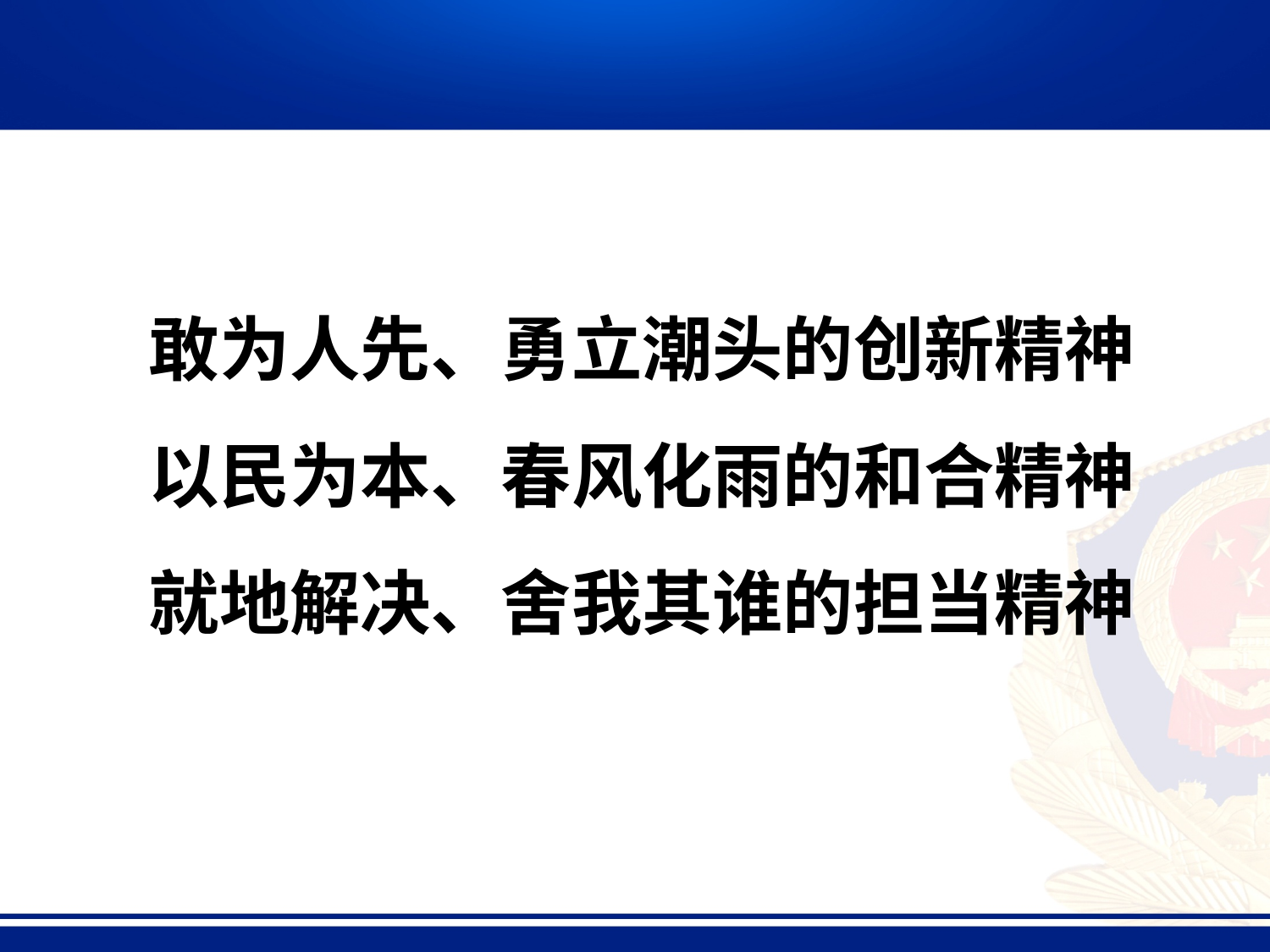

敢为人先、勇立潮头的创新精神
以民为本、春风化雨的和合精神
就地解决、舍我其谁的担当精神